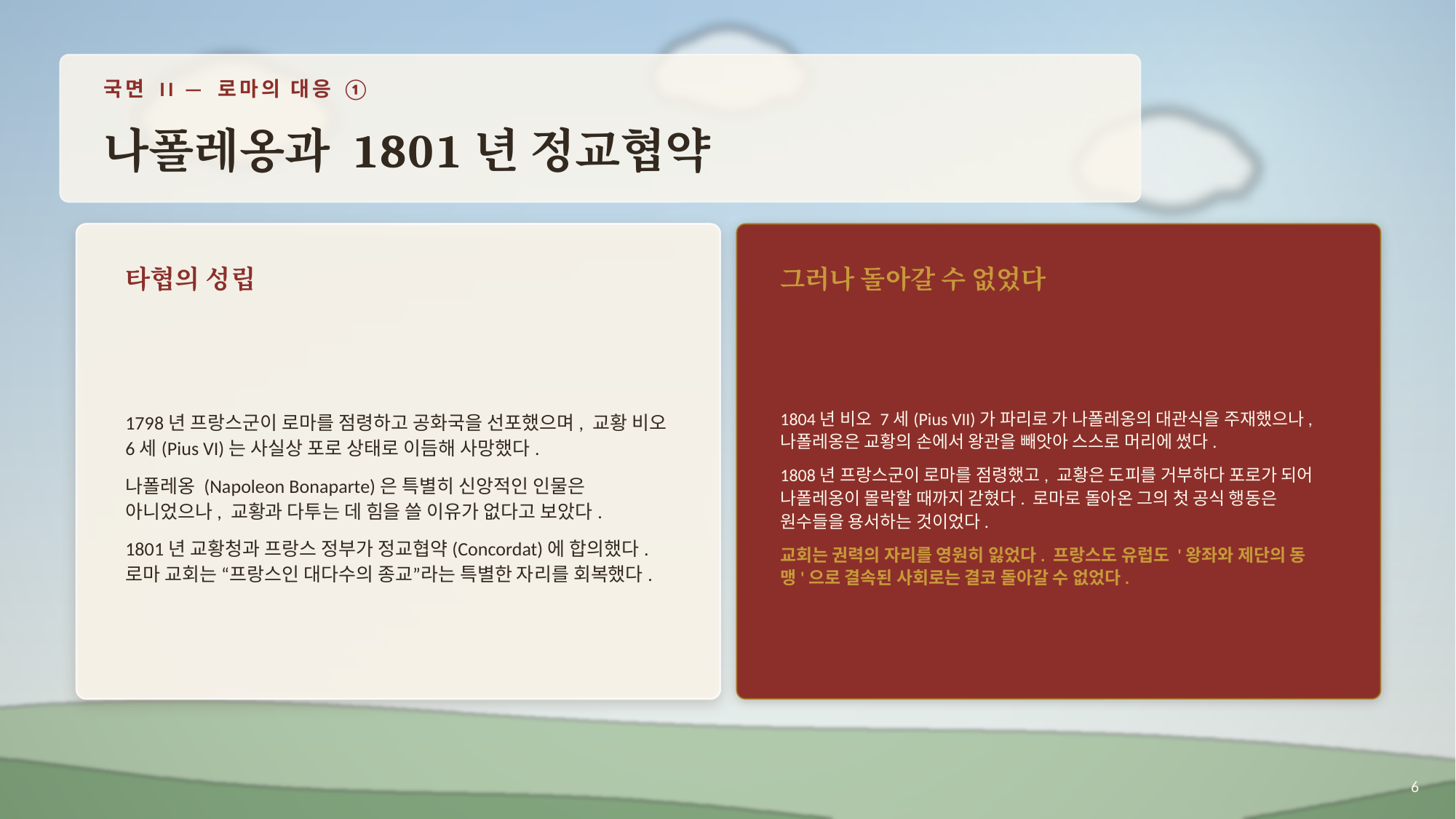

국면 II — 로마의 대응 ①
나폴레옹과 1801년 정교협약

타협의 성립
그러나 돌아갈 수 없었다
1798년 프랑스군이 로마를 점령하고 공화국을 선포했으며, 교황 비오 6세(Pius VI)는 사실상 포로 상태로 이듬해 사망했다.
나폴레옹 (Napoleon Bonaparte)은 특별히 신앙적인 인물은 아니었으나, 교황과 다투는 데 힘을 쓸 이유가 없다고 보았다.
1801년 교황청과 프랑스 정부가 정교협약(Concordat)에 합의했다. 로마 교회는 “프랑스인 대다수의 종교”라는 특별한 자리를 회복했다.
1804년 비오 7세(Pius VII)가 파리로 가 나폴레옹의 대관식을 주재했으나, 나폴레옹은 교황의 손에서 왕관을 빼앗아 스스로 머리에 썼다.
1808년 프랑스군이 로마를 점령했고, 교황은 도피를 거부하다 포로가 되어 나폴레옹이 몰락할 때까지 갇혔다. 로마로 돌아온 그의 첫 공식 행동은 원수들을 용서하는 것이었다.
교회는 권력의 자리를 영원히 잃었다. 프랑스도 유럽도 '왕좌와 제단의 동맹'으로 결속된 사회로는 결코 돌아갈 수 없었다.
6